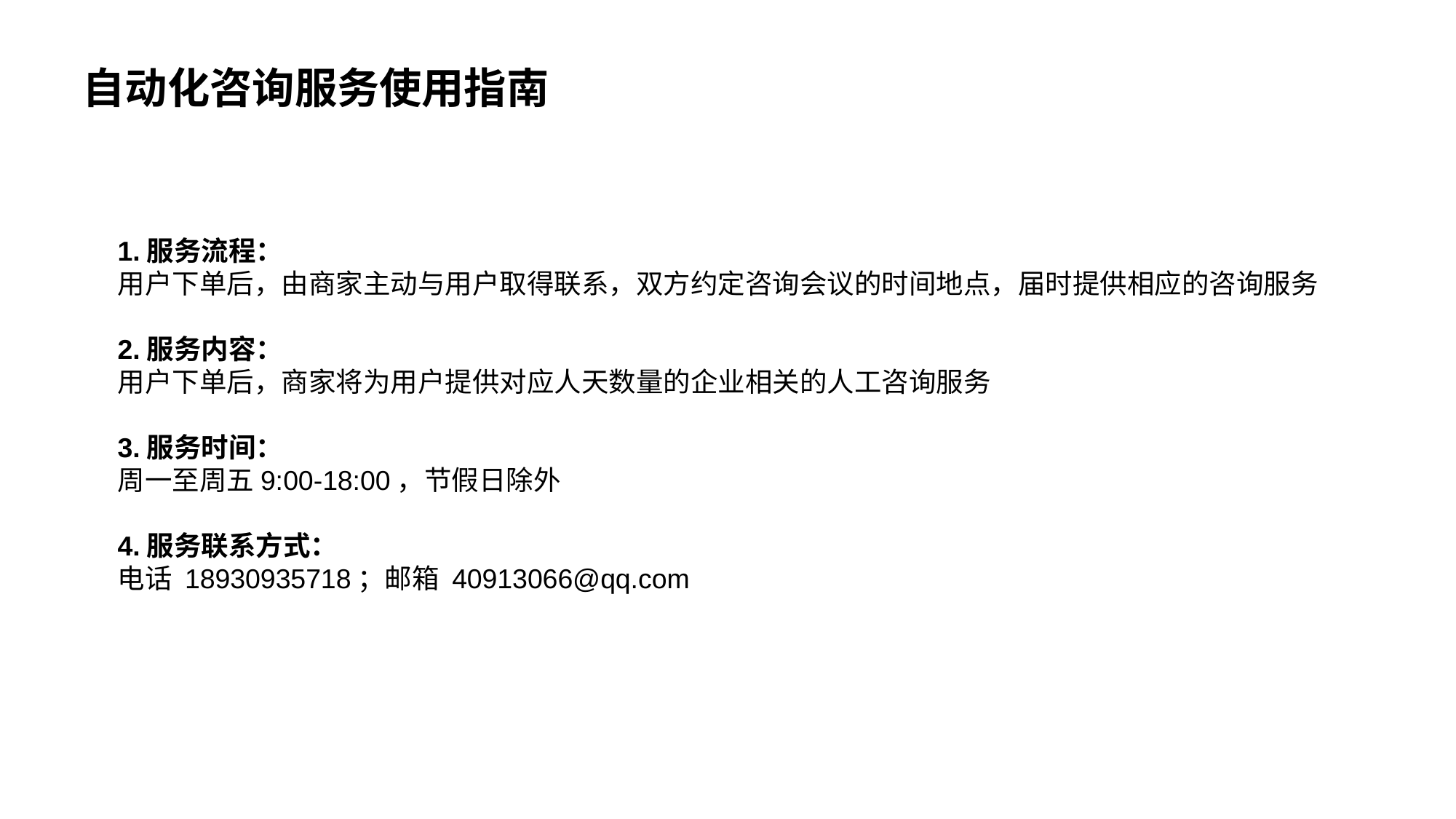

自动化咨询服务使用指南
1.服务流程：
用户下单后，由商家主动与用户取得联系，双方约定咨询会议的时间地点，届时提供相应的咨询服务

2.服务内容：
用户下单后，商家将为用户提供对应人天数量的企业相关的人工咨询服务

3.服务时间：
周一至周五9:00-18:00，节假日除外

4.服务联系方式：
电话 18930935718；邮箱 40913066@qq.com